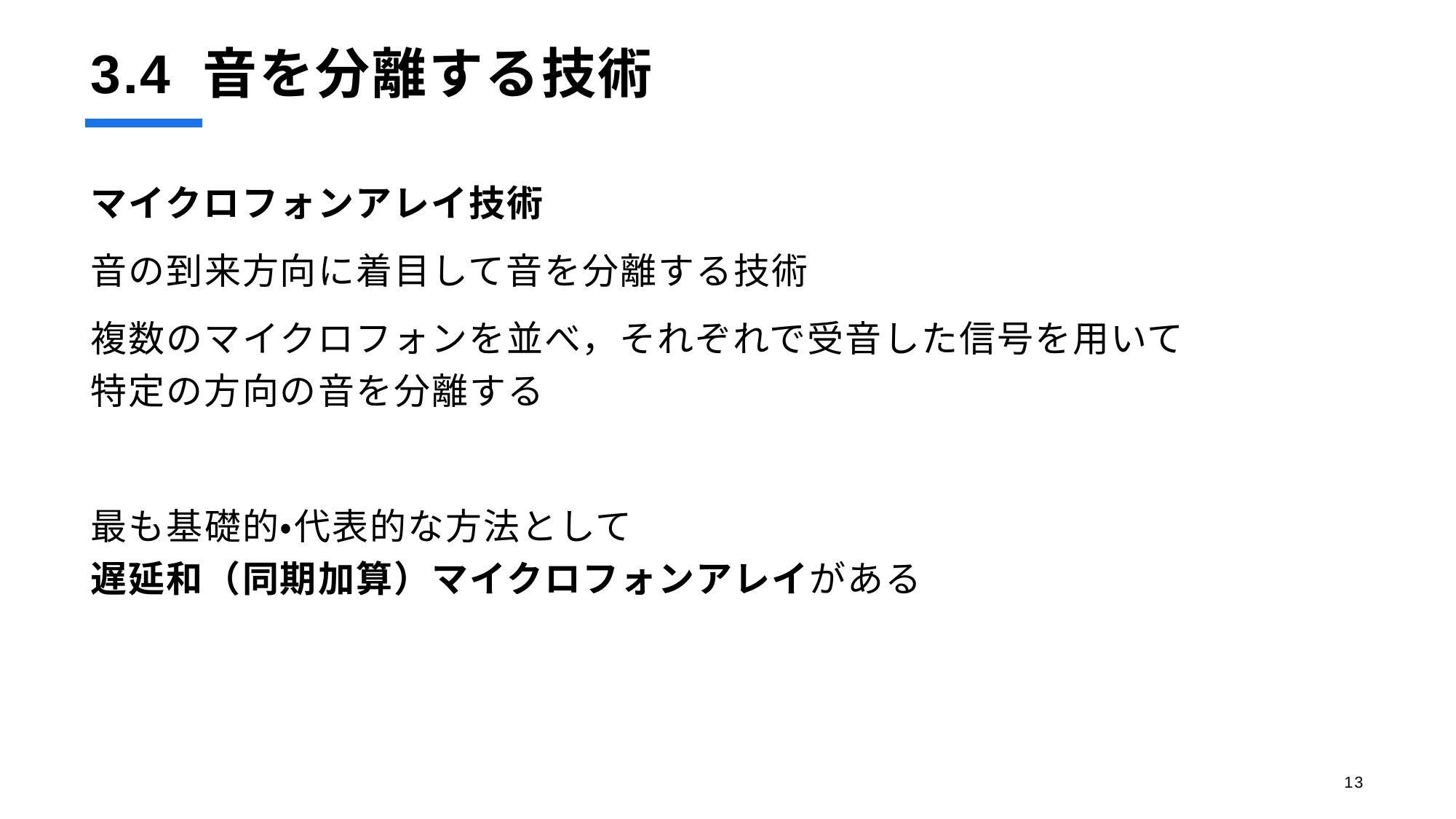

# 3.4 音を分離する技術
マイクロフォンアレイ技術
音の到来方向に着目して音を分離する技術
複数のマイクロフォンを並べ，それぞれで受音した信号を用いて
特定の方向の音を分離する

最も基礎的・代表的な方法として
遅延和（同期加算）マイクロフォンアレイがある

13